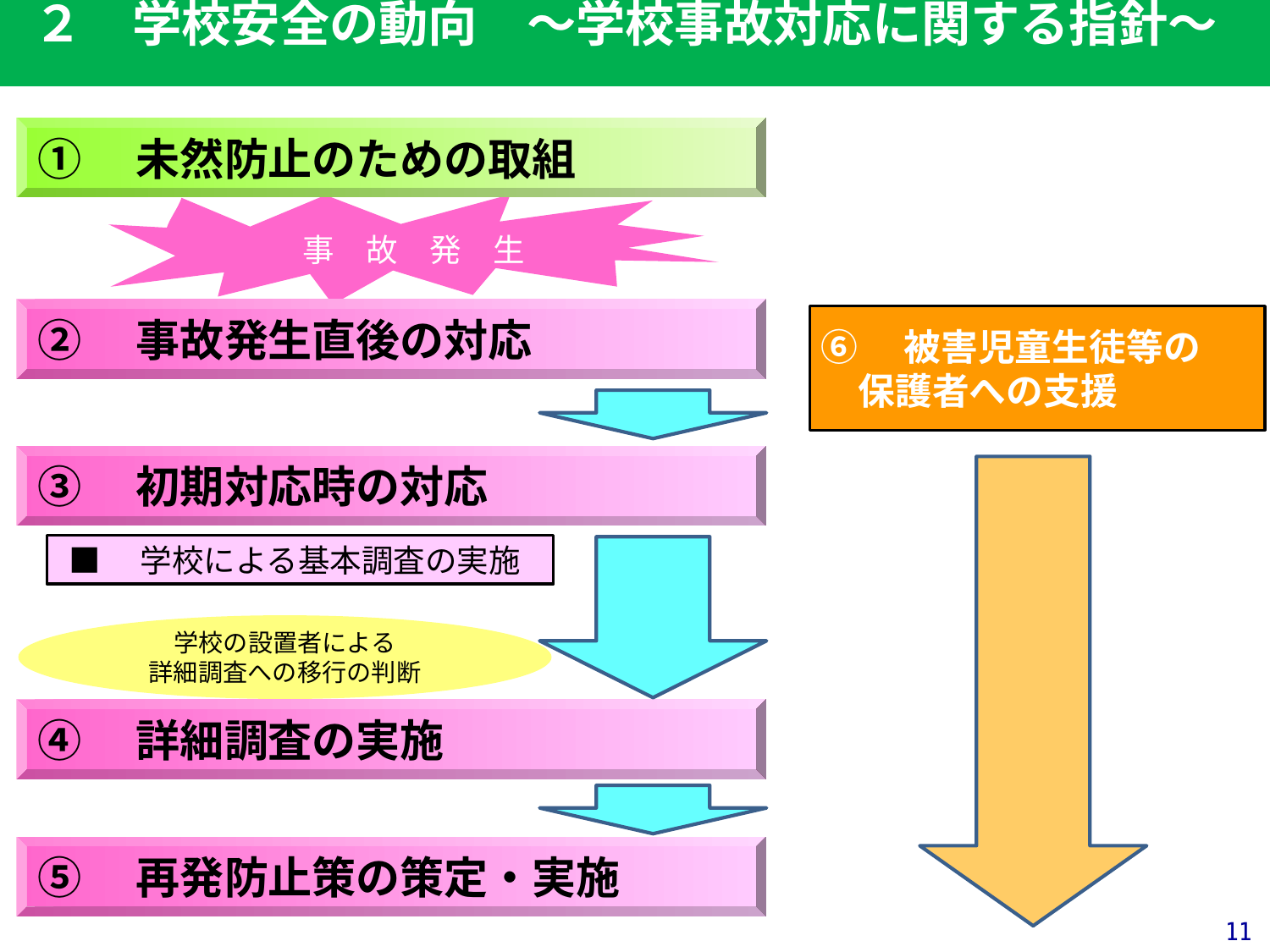

２　学校安全の動向　～学校事故対応に関する指針～
①　未然防止のための取組
事　故　発　生
②　事故発生直後の対応
⑥　被害児童生徒等の
　保護者への支援

③　初期対応時の対応

■　学校による基本調査の実施

学校の設置者による
詳細調査への移行の判断
④　詳細調査の実施

⑤　再発防止策の策定・実施
11